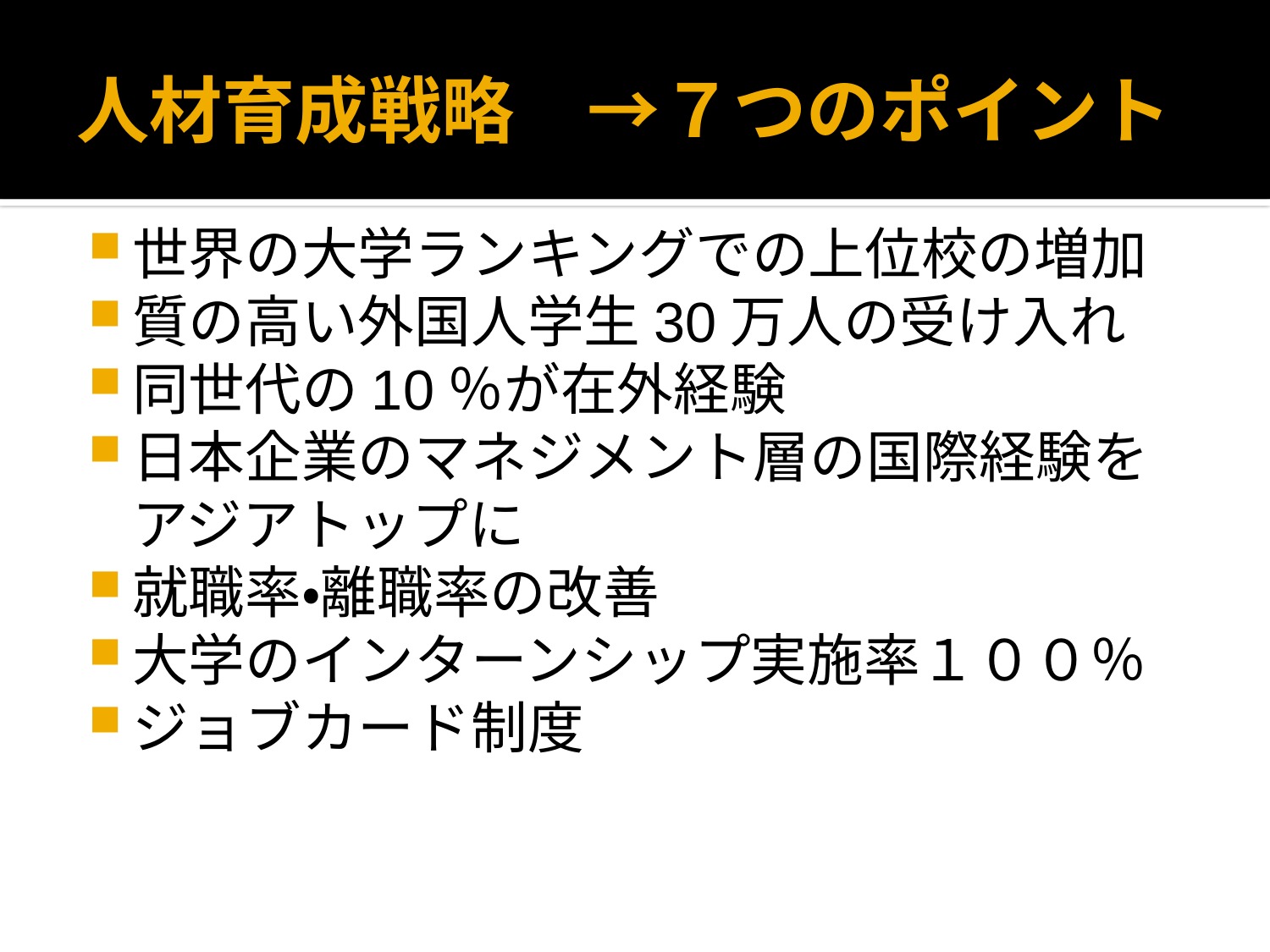

# 人材育成戦略　→７つのポイント
世界の大学ランキングでの上位校の増加
質の高い外国人学生30万人の受け入れ
同世代の10％が在外経験
日本企業のマネジメント層の国際経験をアジアトップに
就職率・離職率の改善
大学のインターンシップ実施率１００％
ジョブカード制度